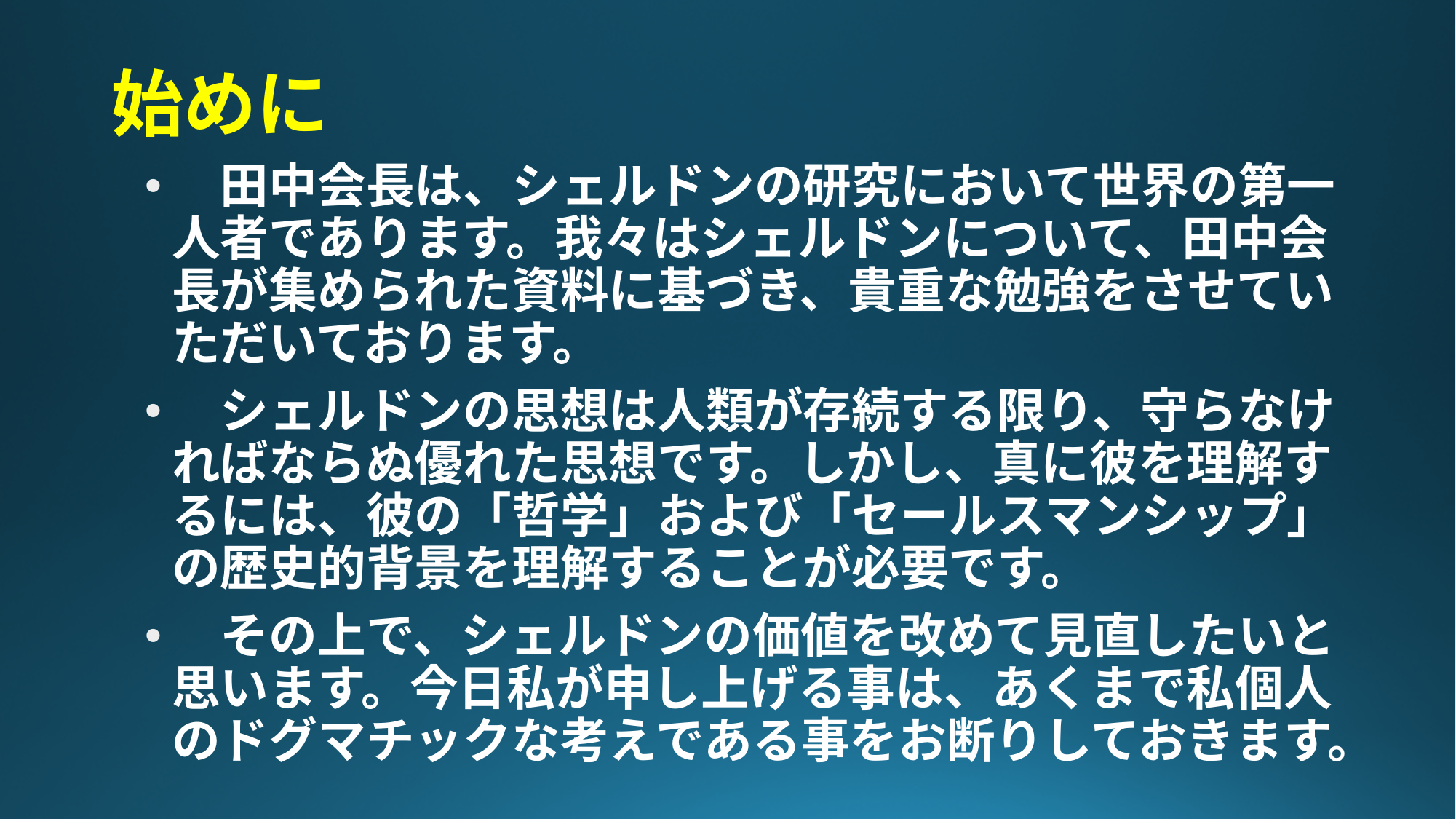

# 始めに
　田中会長は、シェルドンの研究において世界の第一人者であります。我々はシェルドンについて、田中会長が集められた資料に基づき、貴重な勉強をさせていただいております。
　シェルドンの思想は人類が存続する限り、守らなければならぬ優れた思想です。しかし、真に彼を理解するには、彼の「哲学」および「セールスマンシップ」の歴史的背景を理解することが必要です。
　その上で、シェルドンの価値を改めて見直したいと思います。今日私が申し上げる事は、あくまで私個人のドグマチックな考えである事をお断りしておきます。